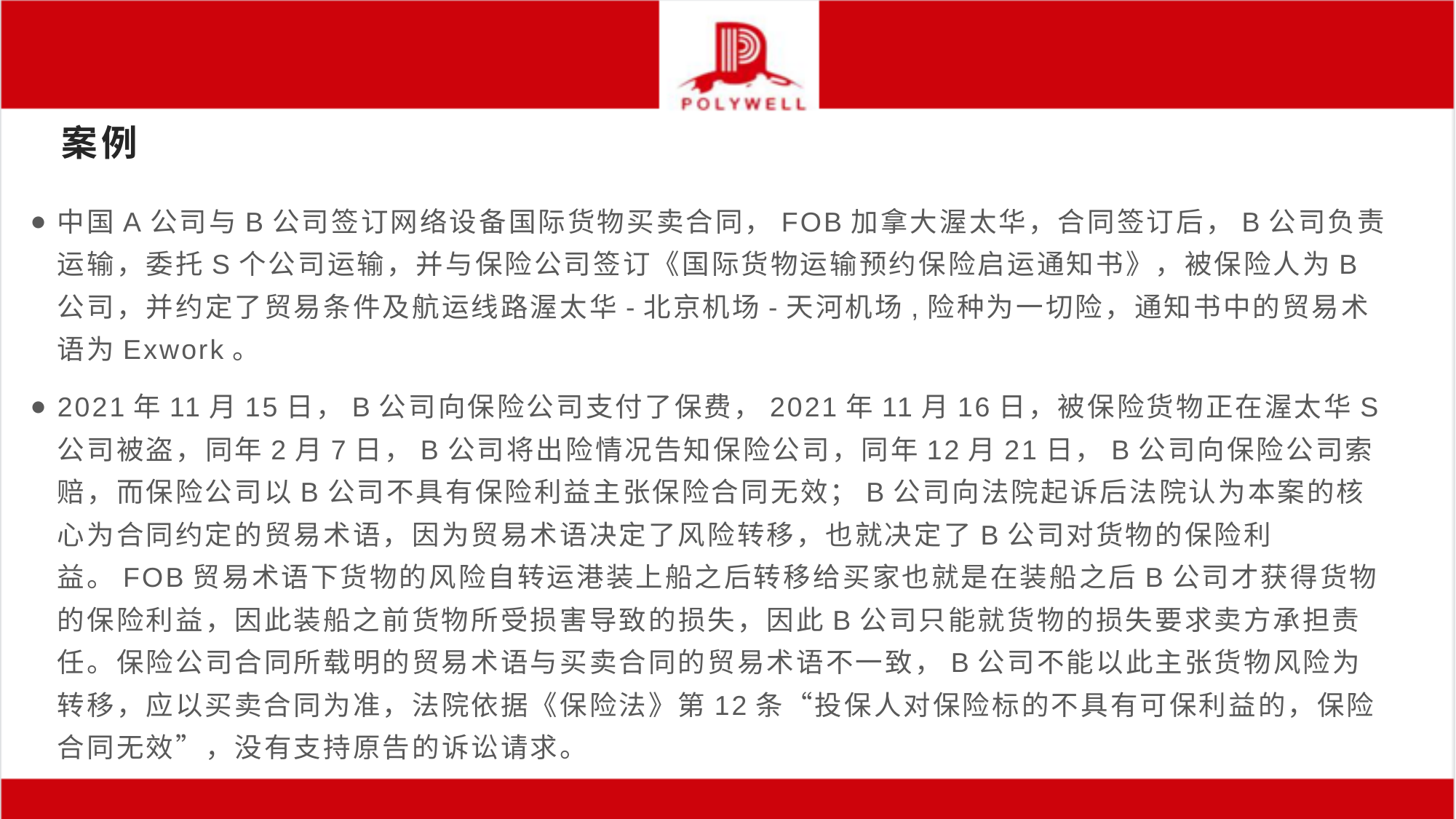

# 案例
中国A公司与B公司签订网络设备国际货物买卖合同，FOB加拿大渥太华，合同签订后，B公司负责运输，委托S个公司运输，并与保险公司签订《国际货物运输预约保险启运通知书》，被保险人为B公司，并约定了贸易条件及航运线路渥太华-北京机场-天河机场,险种为一切险，通知书中的贸易术语为Exwork。
2021年11月15日，B公司向保险公司支付了保费，2021年11月16日，被保险货物正在渥太华S公司被盗，同年2月7日，B公司将出险情况告知保险公司，同年12月21日，B公司向保险公司索赔，而保险公司以B公司不具有保险利益主张保险合同无效；B公司向法院起诉后法院认为本案的核心为合同约定的贸易术语，因为贸易术语决定了风险转移，也就决定了B公司对货物的保险利益。FOB贸易术语下货物的风险自转运港装上船之后转移给买家也就是在装船之后B公司才获得货物的保险利益，因此装船之前货物所受损害导致的损失，因此B公司只能就货物的损失要求卖方承担责任。保险公司合同所载明的贸易术语与买卖合同的贸易术语不一致，B公司不能以此主张货物风险为转移，应以买卖合同为准，法院依据《保险法》第12条“投保人对保险标的不具有可保利益的，保险合同无效”，没有支持原告的诉讼请求。